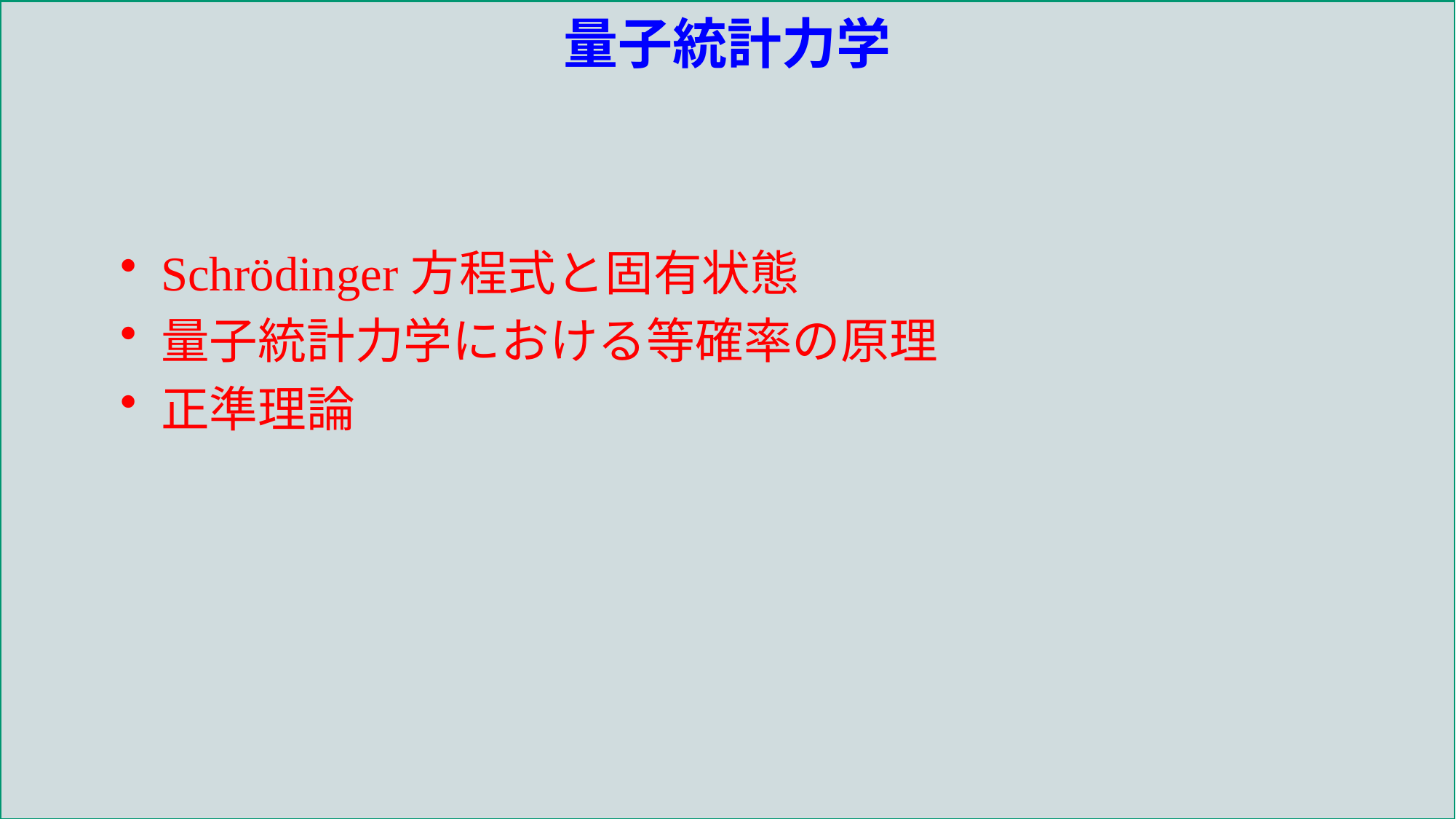

量子統計力学
Schrödinger方程式と固有状態
量子統計力学における等確率の原理
正準理論